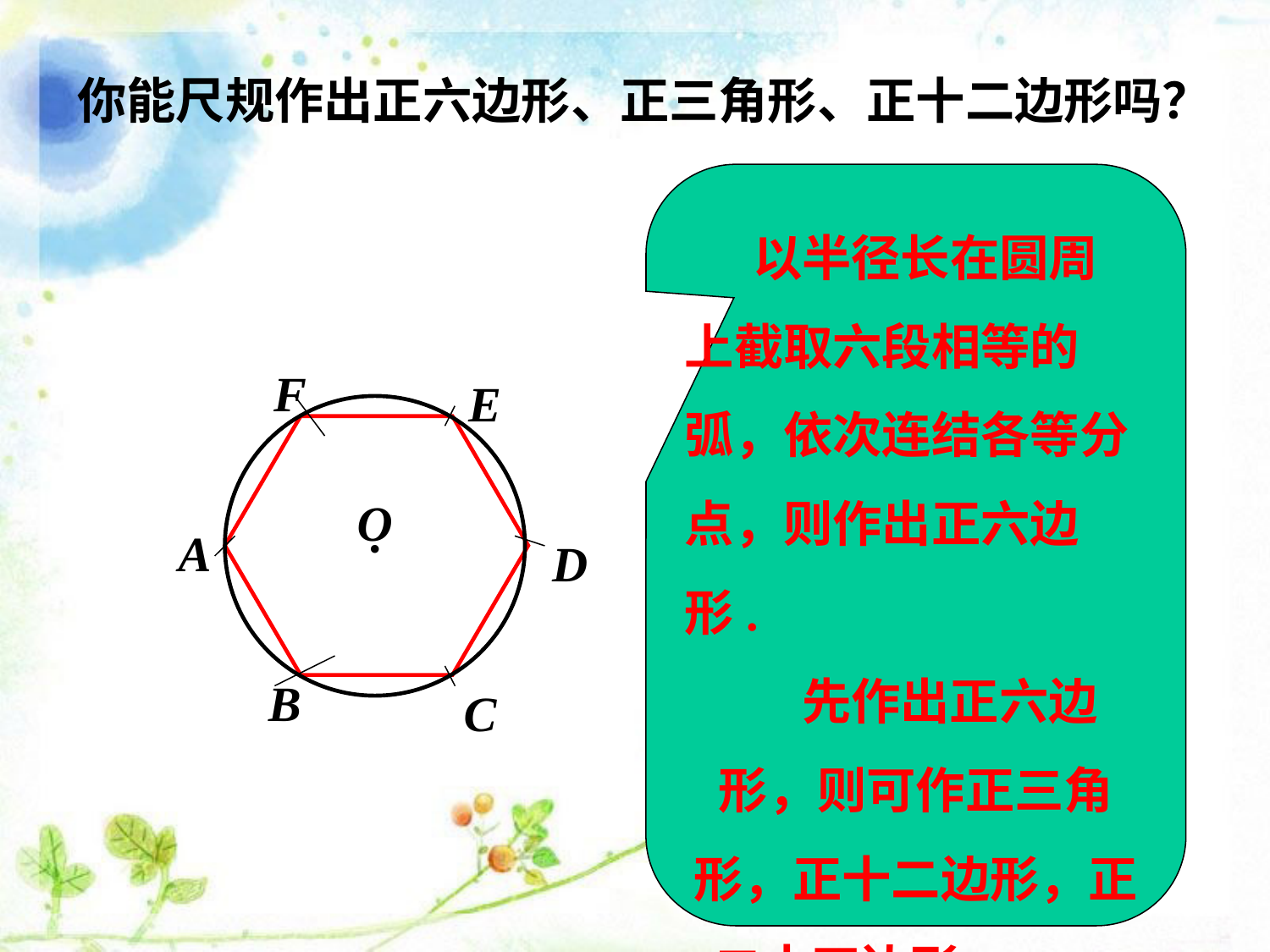

你能尺规作出正六边形、正三角形、正十二边形吗？
     以半径长在圆周上截取六段相等的弧，依次连结各等分点，则作出正六边形.
     先作出正六边形，则可作正三角形，正十二边形，正二十四边形………
F
E
·

O
A
D

B

C